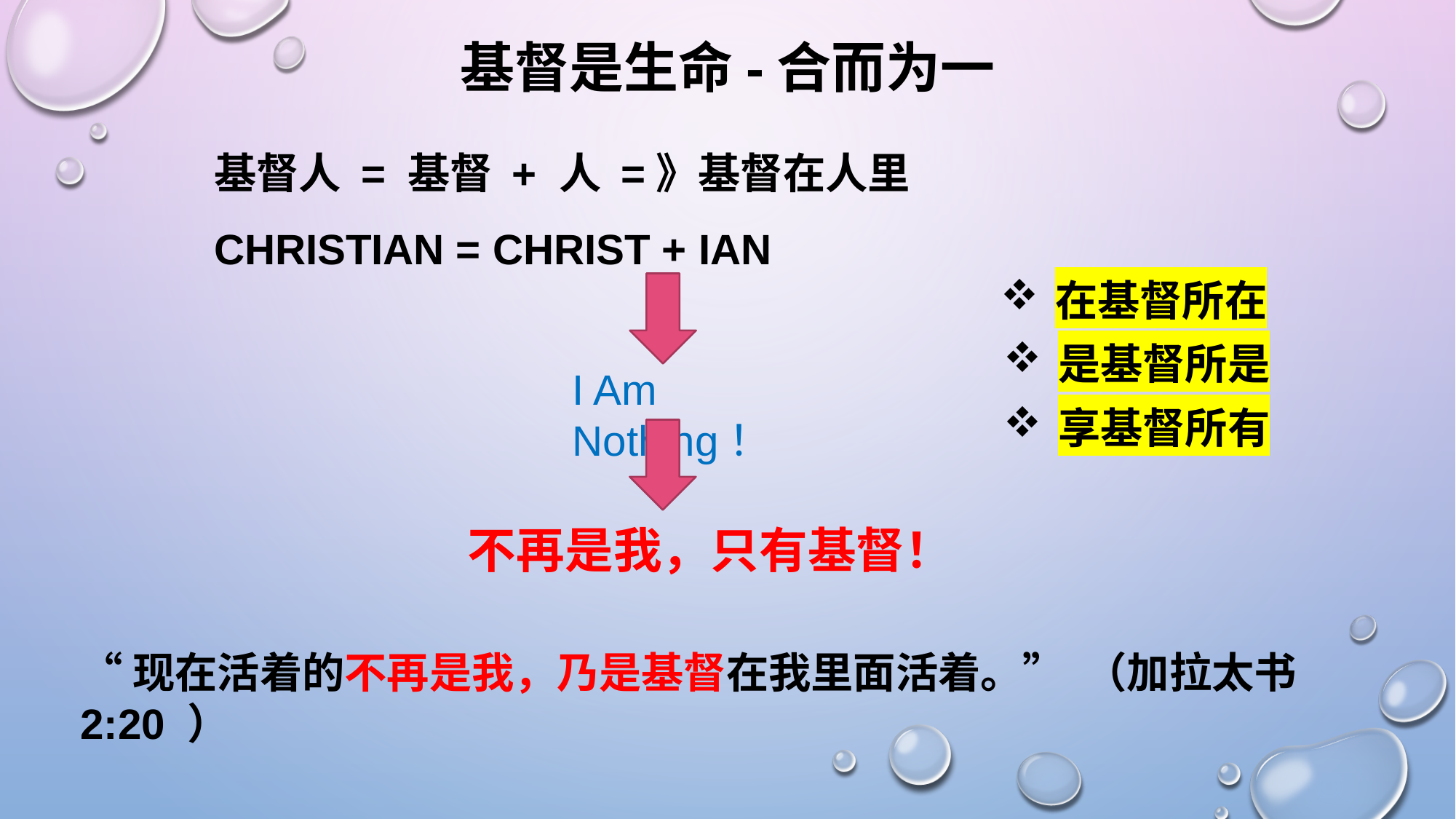

# 基督是生命-合而为一
基督人 = 基督 + 人 =》基督在人里
Christian = Christ + IAN
在基督所在

I Am Nothing！

不再是我，只有基督！
是基督所是
享基督所有
“现在活着的不再是我，乃是基督在我里面活着。”  （加拉太书 2:20 ）